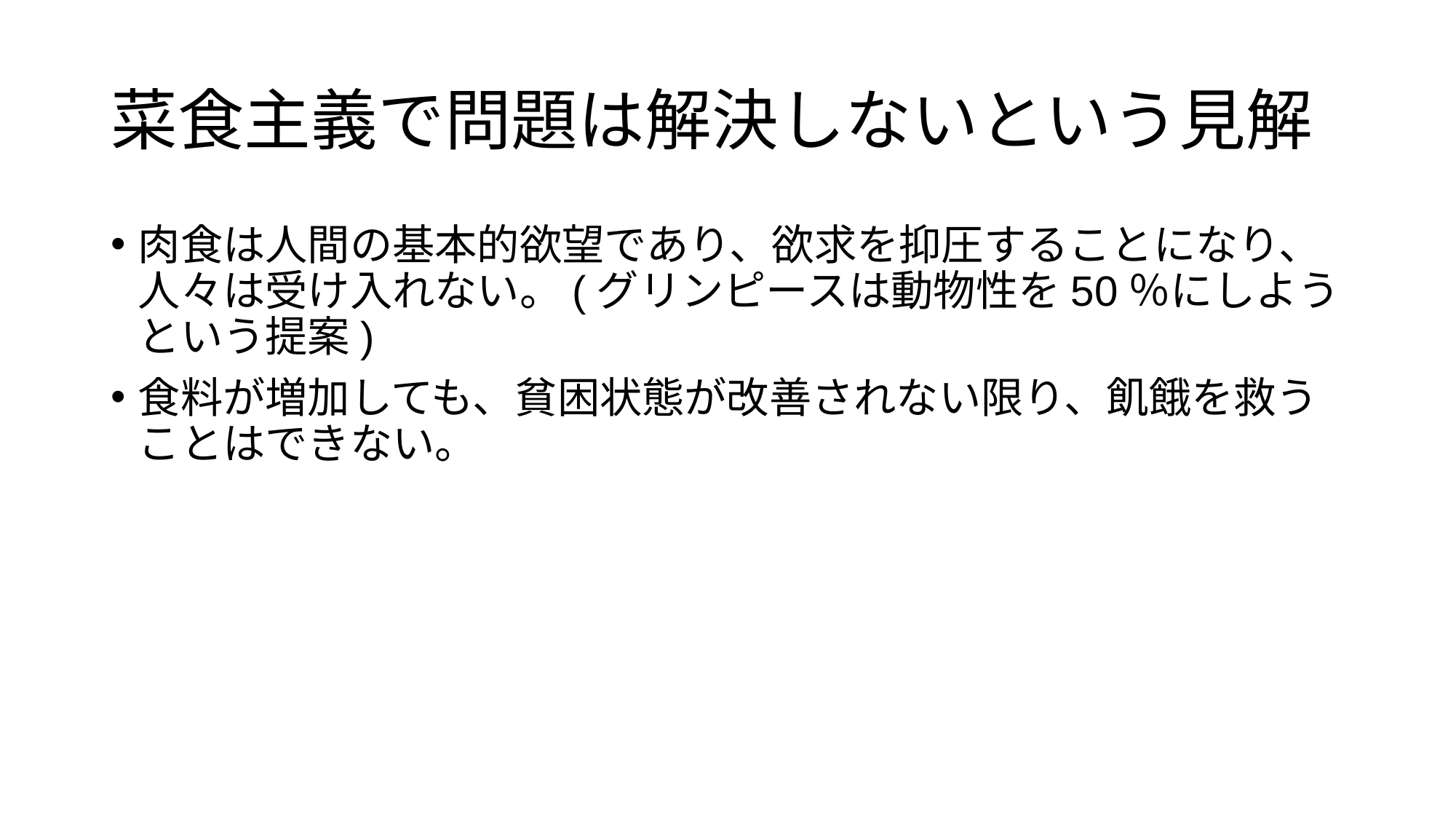

# 菜食主義で問題は解決しないという見解
肉食は人間の基本的欲望であり、欲求を抑圧することになり、人々は受け入れない。(グリンピースは動物性を50％にしようという提案)
食料が増加しても、貧困状態が改善されない限り、飢餓を救うことはできない。